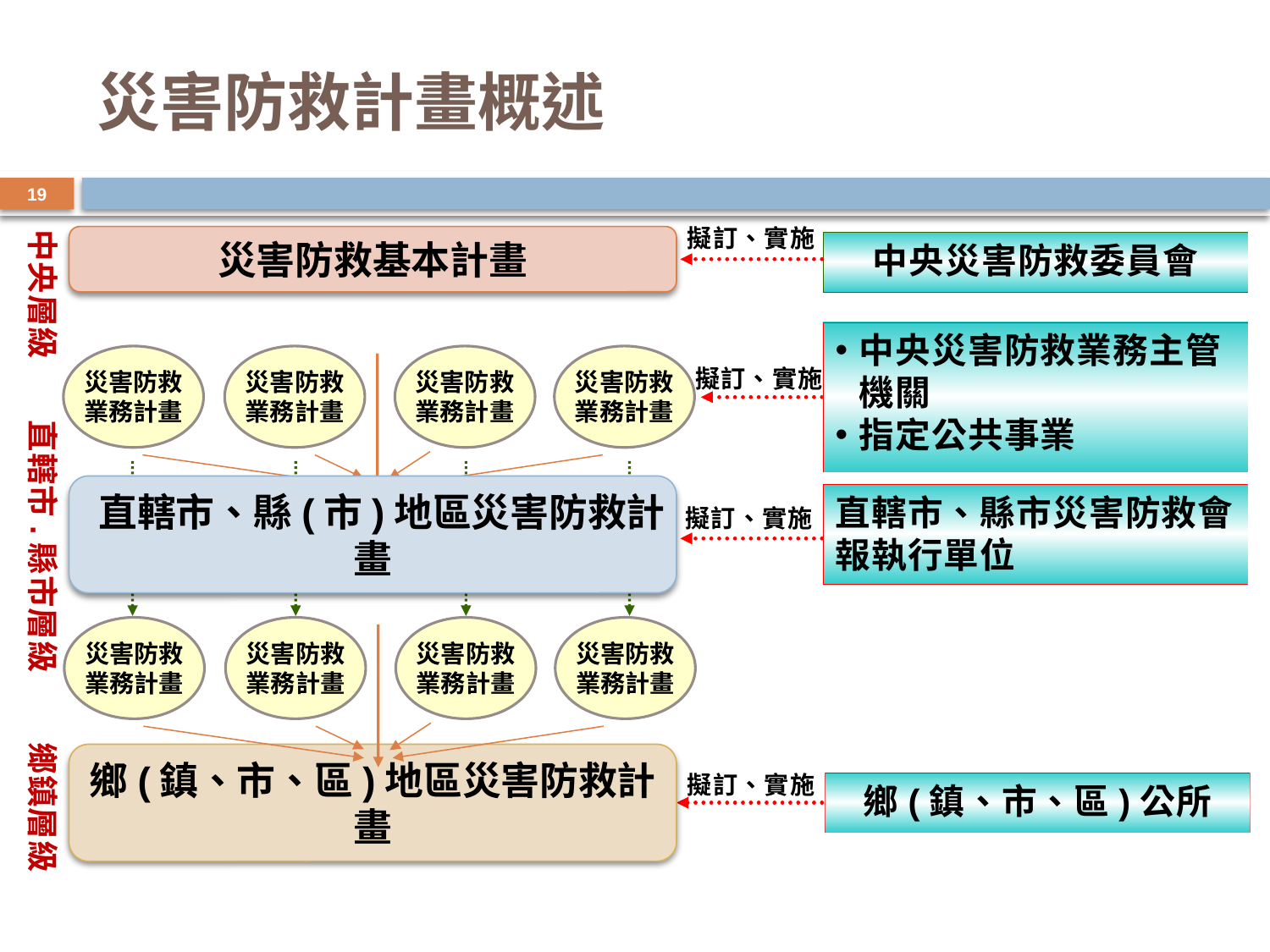

# 災害防救計畫概述
19
擬訂、實施
中央層級
災害防救基本計畫
中央災害防救委員會

中央災害防救業務主管  機關
指定公共事業
災害防救
業務計畫
災害防救
業務計畫
災害防救
業務計畫
災害防救
業務計畫
擬訂、實施

直轄市.縣市層級

直轄市、縣市災害防救會報執行單位
擬訂、實施
 直轄市、縣(市)地區災害防救計畫

災害防救
業務計畫
災害防救
業務計畫
災害防救
業務計畫
災害防救
業務計畫

鄉鎮層級
擬訂、實施
鄉(鎮、市、區)地區災害防救計畫
鄉(鎮、市、區)公所